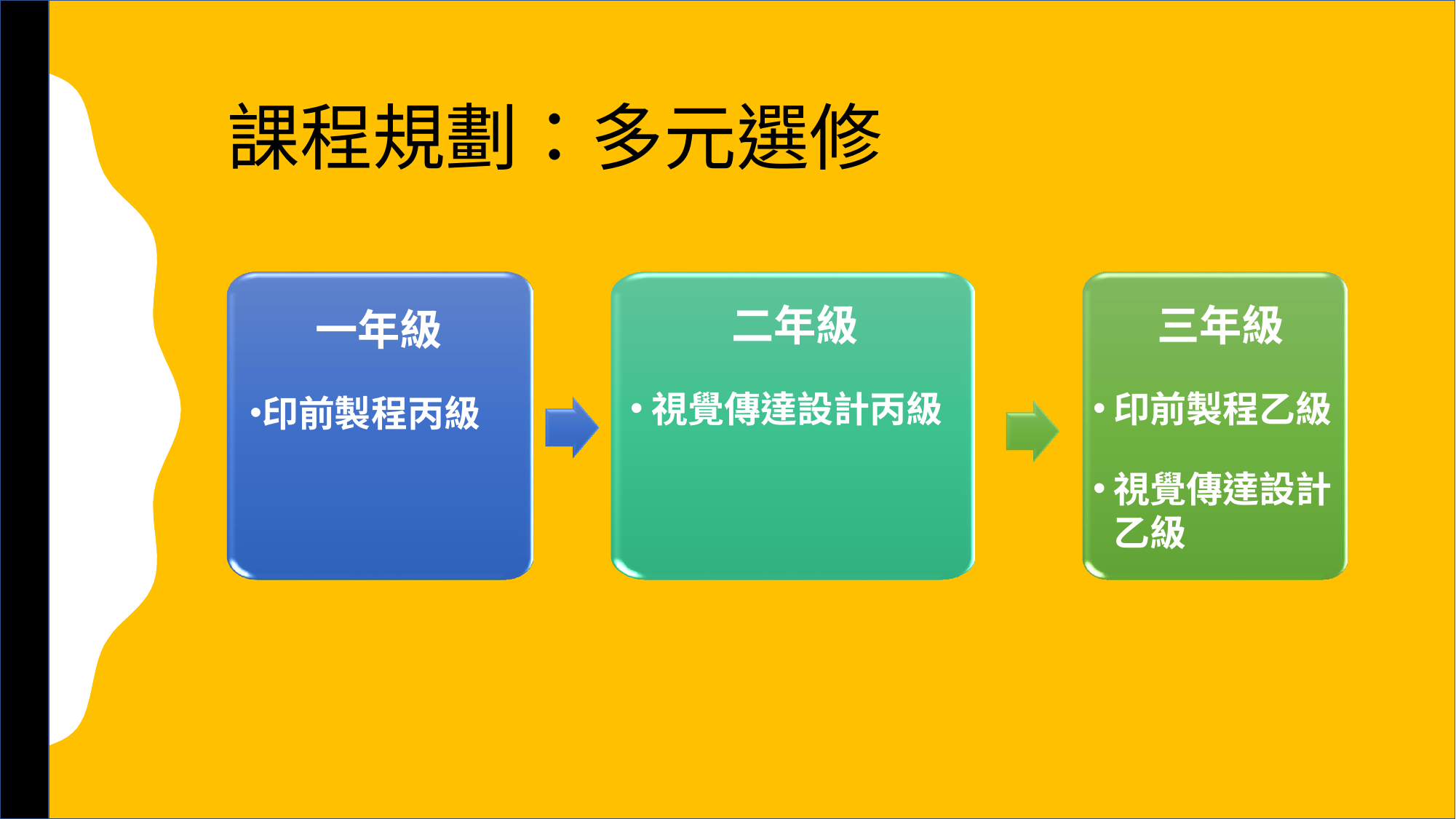

課程規劃：多元選修

二年級
視覺傳達設計丙級
三年級
印前製程乙級
視覺傳達設計乙級

一年級
印前製程丙級